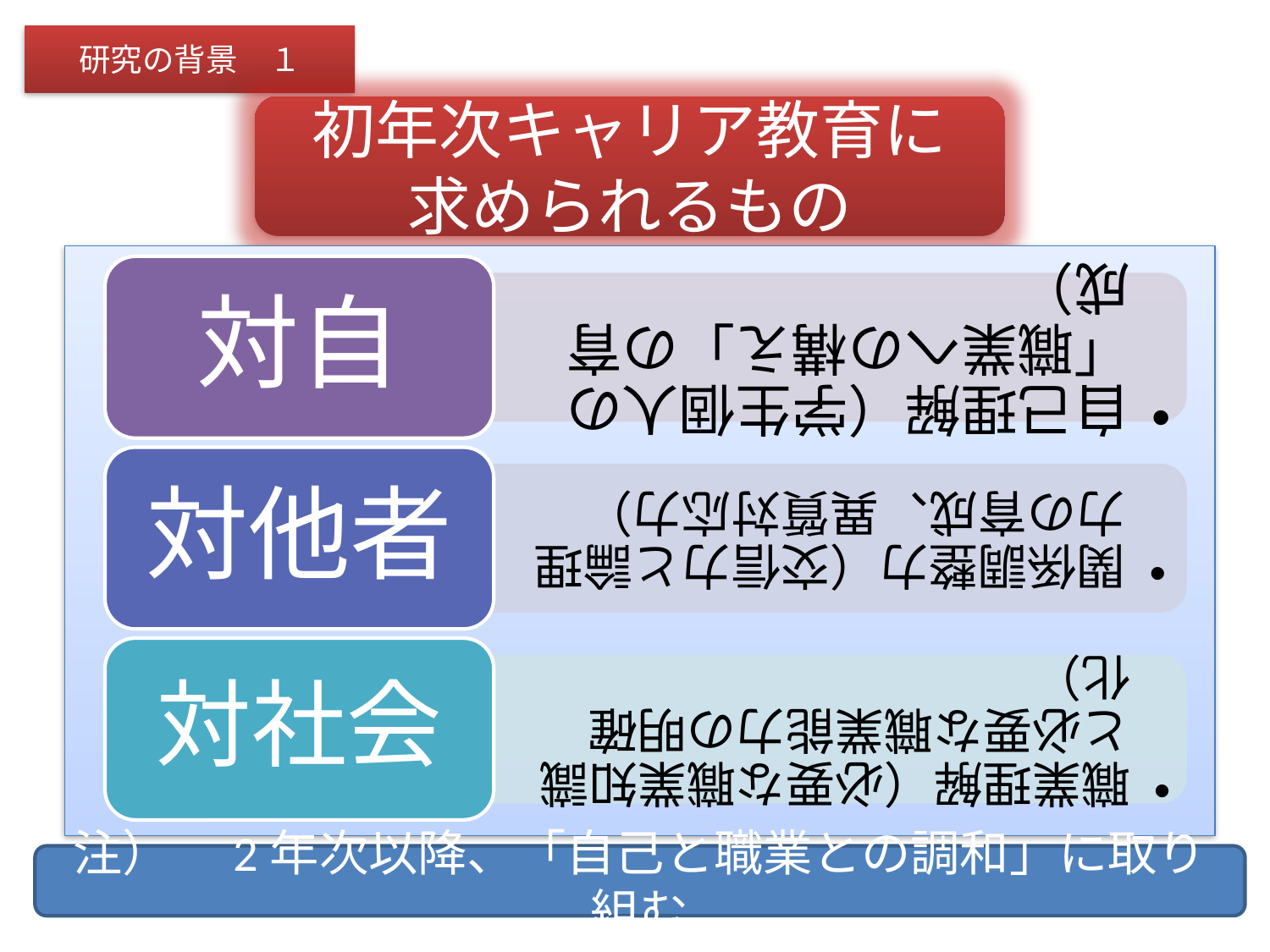

研究の背景　１
初年次キャリア教育に
求められるもの

自己理解（学生個人の「職業への構え」の育成）
対自
関係調整力（交信力と論理力の育成、異質対応力）
対他者
職業理解（必要な職業知識と必要な職業能力の明確化）
対社会
注）　2年次以降、「自己と職業との調和」に取り組む